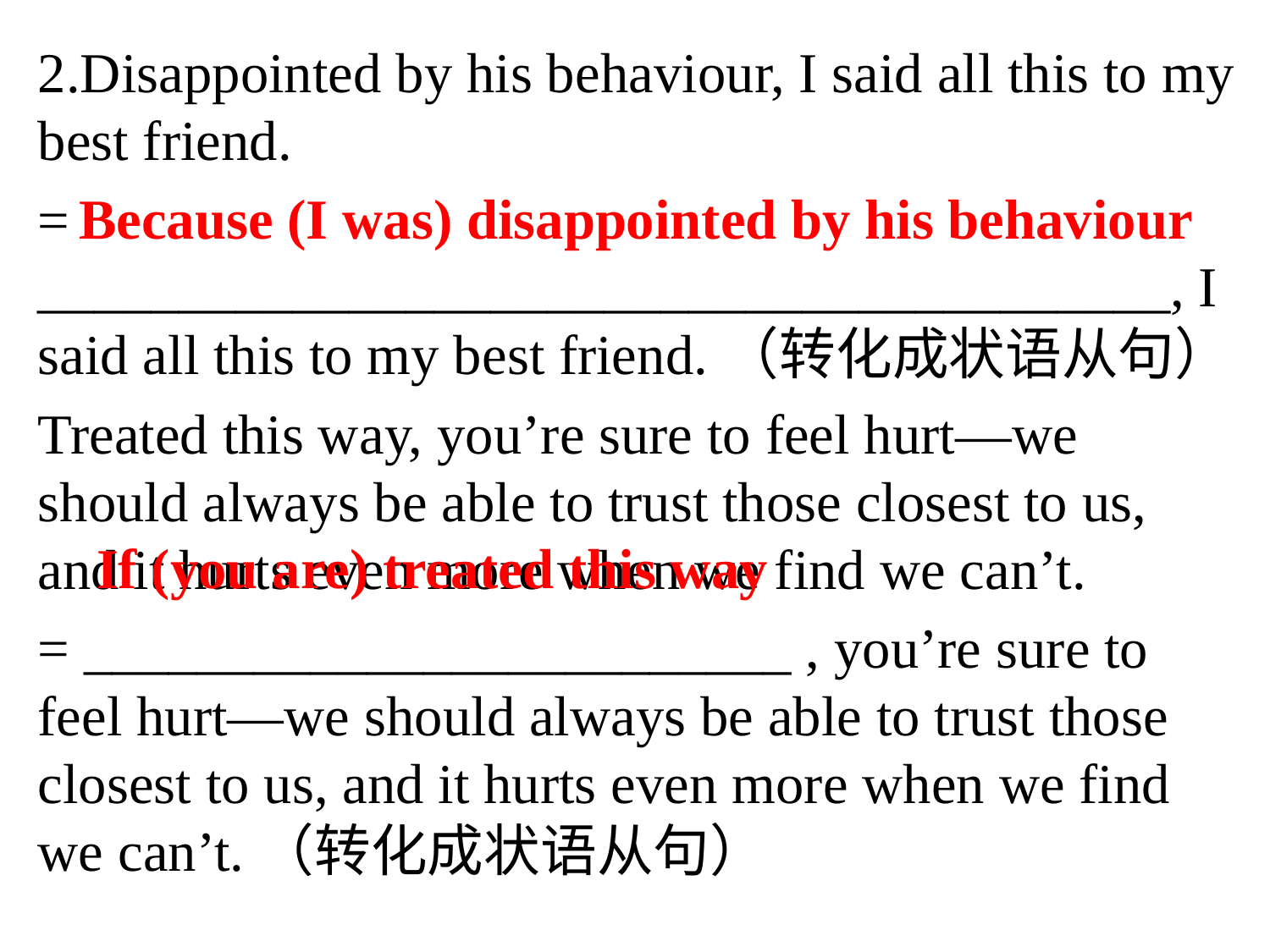

2.Disappointed by his behaviour, I said all this to my best friend.
=  ________________________________________, I said all this to my best friend.（转化成状语从句）
Treated this way, you’re sure to feel hurt—we should always be able to trust those closest to us, and it hurts even more when we find we can’t.
= _________________________ , you’re sure to feel hurt—we should always be able to trust those closest to us, and it hurts even more when we find we can’t.（转化成状语从句）
Because (I was) disappointed by his behaviour
If (you are) treated this way